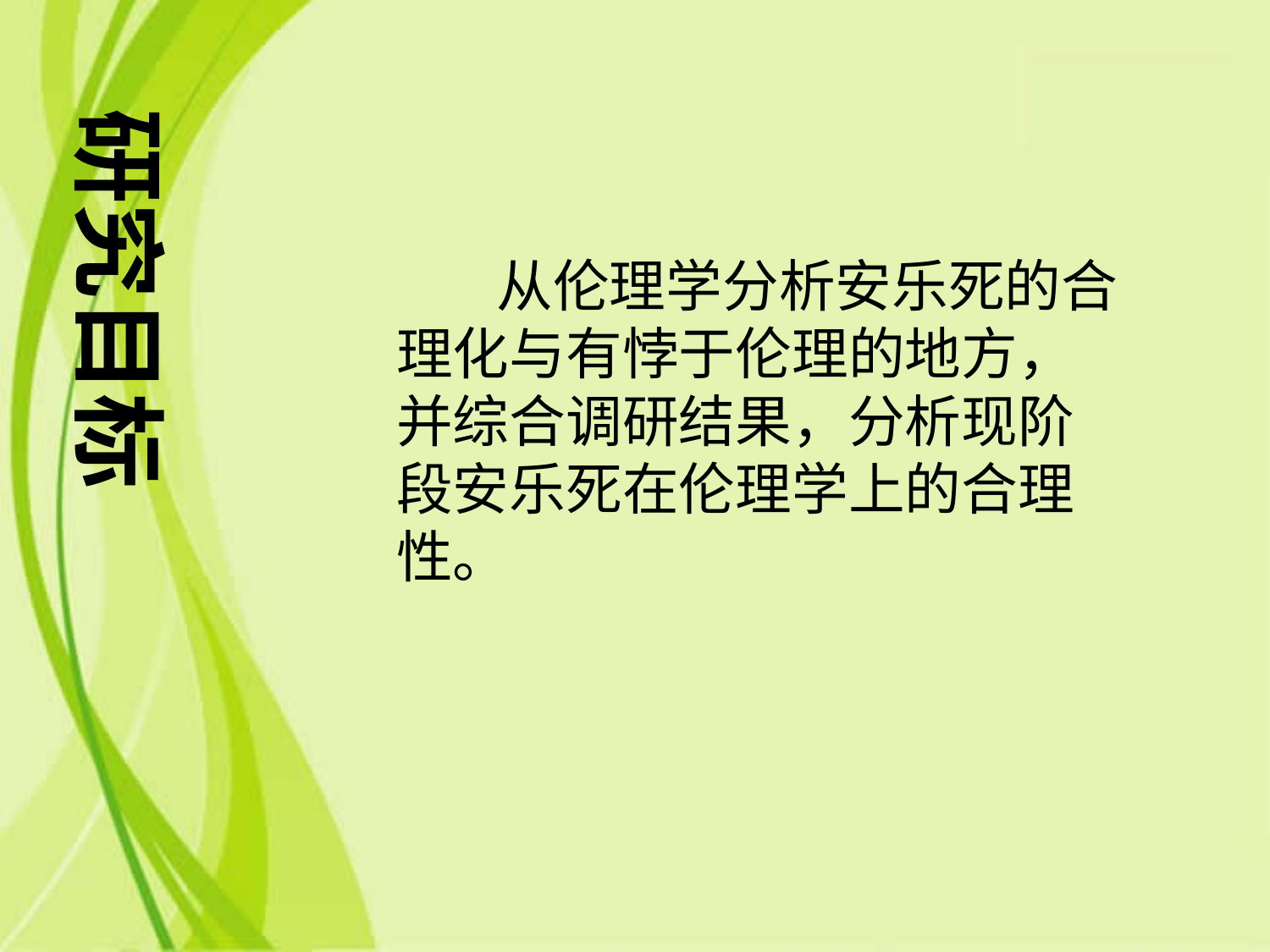

研究目标
        从伦理学分析安乐死的合理化与有悖于伦理的地方，并综合调研结果，分析现阶段安乐死在伦理学上的合理性。